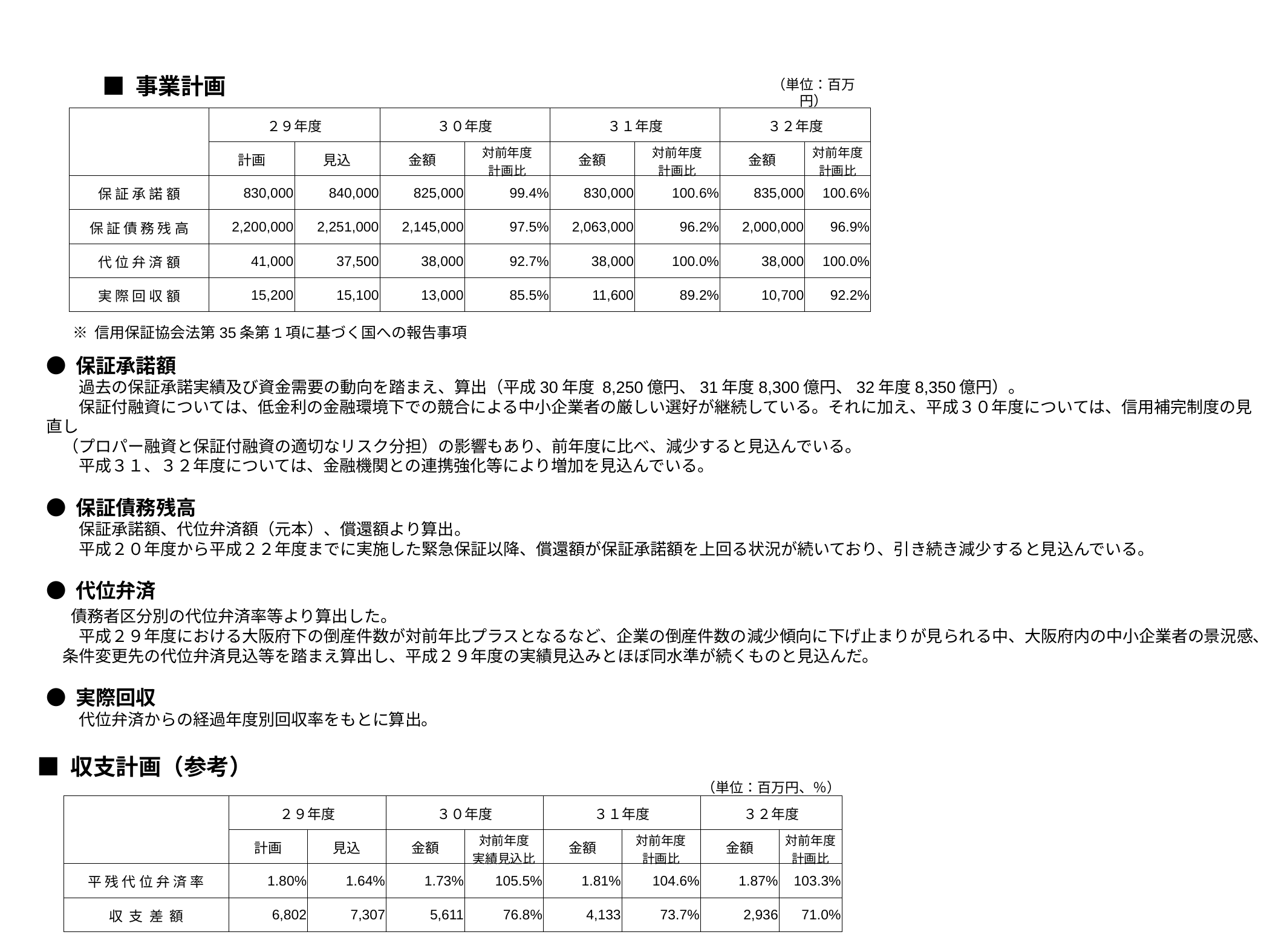

■ 事業計画
■ 収支計画（参考）
（単位：百万円）
|  | ２９年度 |  | ３０年度 |  | ３１年度 |  | ３２年度 |  |
| --- | --- | --- | --- | --- | --- | --- | --- | --- |
|  | 計画 | 見込 | 金額 | 対前年度 計画比 | 金額 | 対前年度 計画比 | 金額 | 対前年度 計画比 |
| 保 証 承 諾 額 | 830,000 | 840,000 | 825,000 | 99.4% | 830,000 | 100.6% | 835,000 | 100.6% |
| 保 証 債 務 残 高 | 2,200,000 | 2,251,000 | 2,145,000 | 97.5% | 2,063,000 | 96.2% | 2,000,000 | 96.9% |
| 代 位 弁 済 額 | 41,000 | 37,500 | 38,000 | 92.7% | 38,000 | 100.0% | 38,000 | 100.0% |
| 実 際 回 収 額 | 15,200 | 15,100 | 13,000 | 85.5% | 11,600 | 89.2% | 10,700 | 92.2% |
※ 信用保証協会法第35条第1項に基づく国への報告事項
● 保証承諾額
　　過去の保証承諾実績及び資金需要の動向を踏まえ、算出（平成30年度 8,250億円、31年度8,300億円、32年度8,350億円）。
　　保証付融資については、低金利の金融環境下での競合による中小企業者の厳しい選好が継続している。それに加え、平成３０年度については、信用補完制度の見直し
　（プロパー融資と保証付融資の適切なリスク分担）の影響もあり、前年度に比べ、減少すると見込んでいる。
　　平成３１、３２年度については、金融機関との連携強化等により増加を見込んでいる。

● 保証債務残高
　　保証承諾額、代位弁済額（元本）、償還額より算出。
　　平成２０年度から平成２２年度までに実施した緊急保証以降、償還額が保証承諾額を上回る状況が続いており、引き続き減少すると見込んでいる。

● 代位弁済
　 債務者区分別の代位弁済率等より算出した。
　　平成２９年度における大阪府下の倒産件数が対前年比プラスとなるなど、企業の倒産件数の減少傾向に下げ止まりが見られる中、大阪府内の中小企業者の景況感、
　条件変更先の代位弁済見込等を踏まえ算出し、平成２９年度の実績見込みとほぼ同水準が続くものと見込んだ。

● 実際回収
　　代位弁済からの経過年度別回収率をもとに算出。
|  |  |  |  |  |  |  | （単位：百万円、％） |  |
| --- | --- | --- | --- | --- | --- | --- | --- | --- |
|  | ２９年度 |  | ３０年度 |  | ３１年度 |  | ３２年度 |  |
|  | 計画 | 見込 | 金額 | 対前年度 実績見込比 | 金額 | 対前年度 計画比 | 金額 | 対前年度 計画比 |
| 平 残 代 位 弁 済 率 | 1.80% | 1.64% | 1.73% | 105.5% | 1.81% | 104.6% | 1.87% | 103.3% |
| 収 支 差 額 | 6,802 | 7,307 | 5,611 | 76.8% | 4,133 | 73.7% | 2,936 | 71.0% |